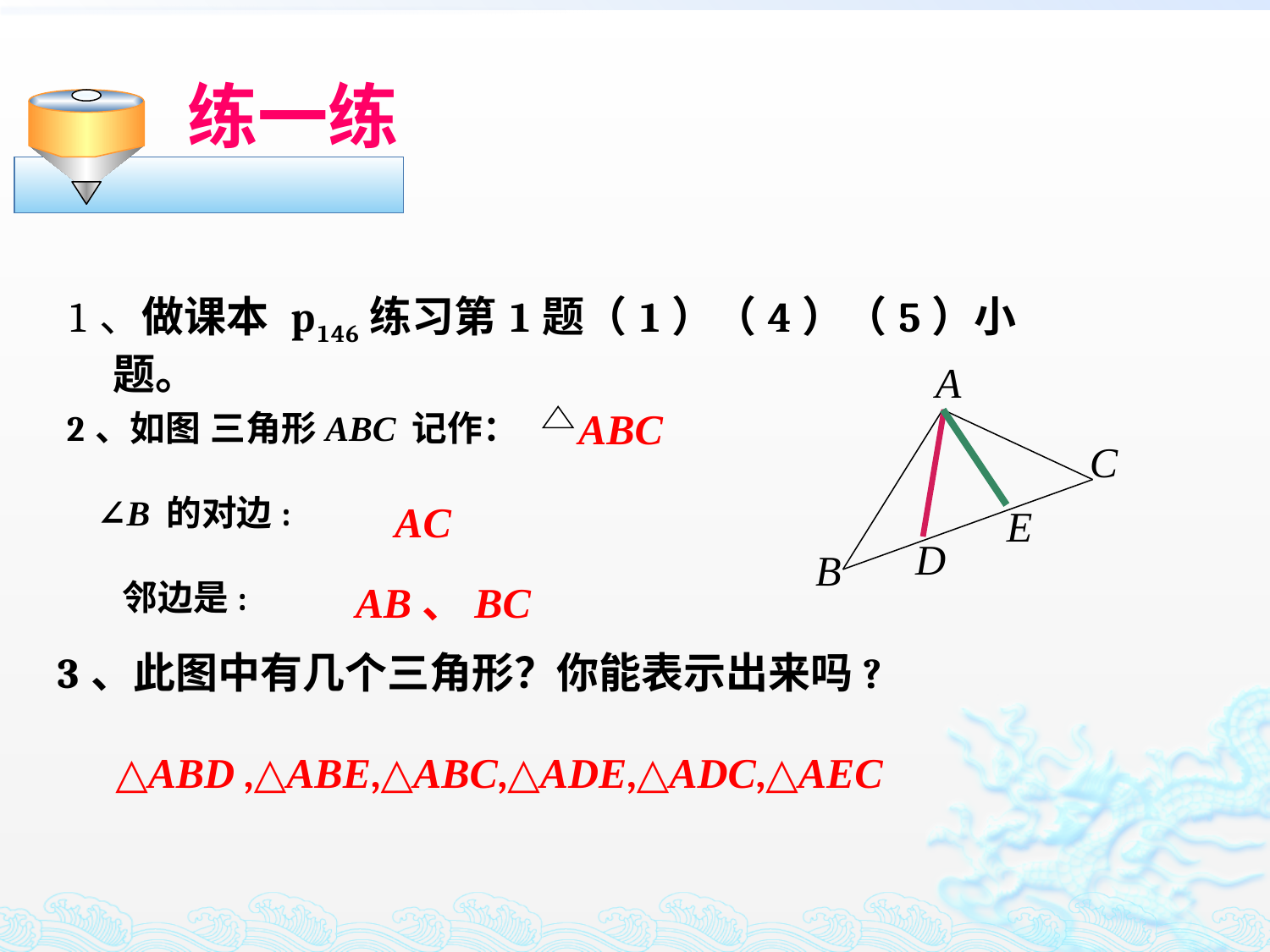

# 练一练

1、做课本 p146练习第1题（1）（4）（5）小题。
A

C
E
D
B
 ABC

2、如图 三角形ABC 记作：

    ∠B 的对边:

     邻边是:

AC
AB、BC
3、此图中有几个三角形？你能表示出来吗?
△ABD ,△ABE,△ABC,△ADE,△ADC,△AEC